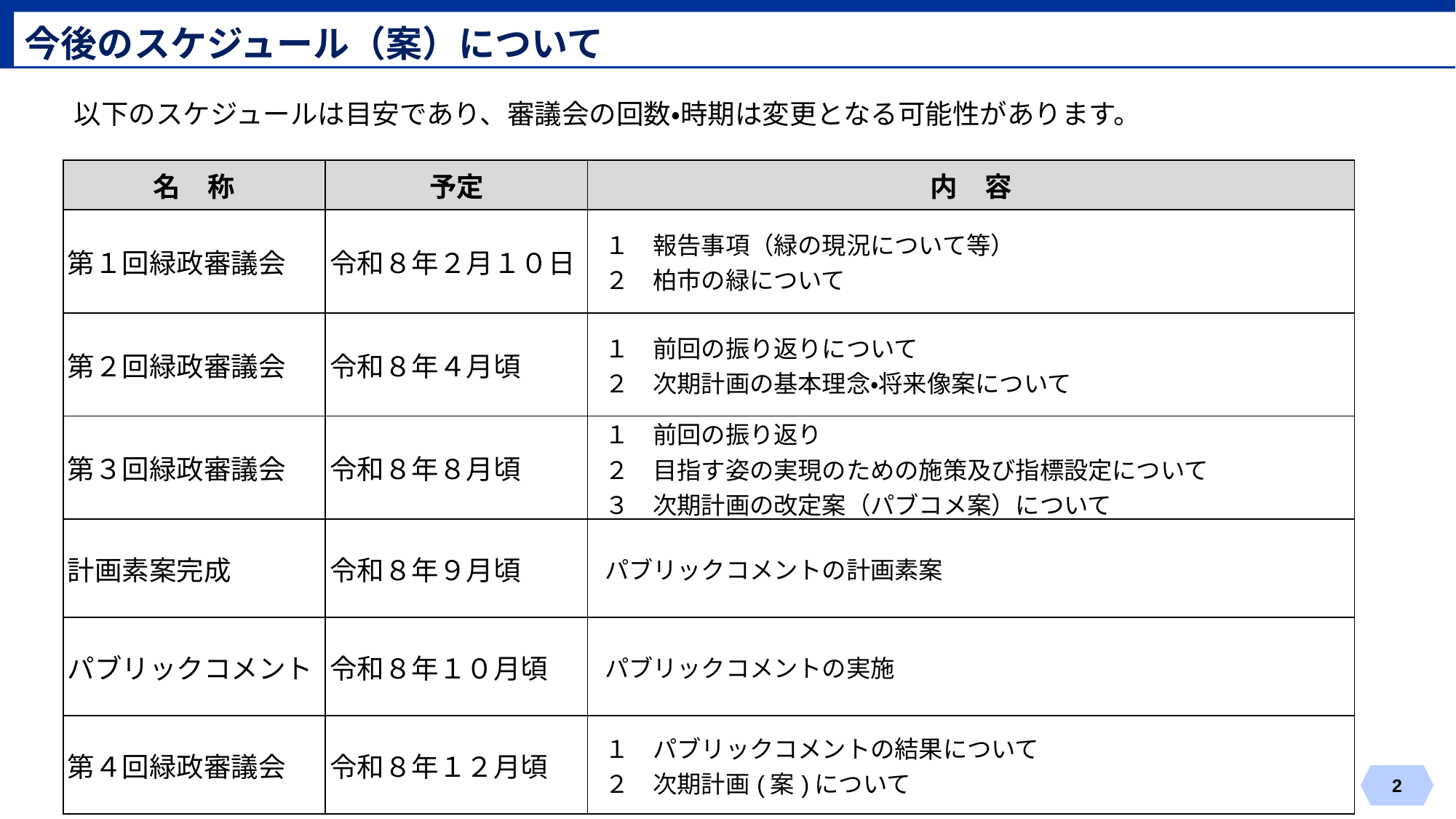

今後のスケジュール（案）について
以下のスケジュールは目安であり、審議会の回数・時期は変更となる可能性があります。
| 名　称 | 予定 | 内　容 |
| --- | --- | --- |
| 第１回緑政審議会 | 令和８年２月１０日 | １　報告事項（緑の現況について等） ２　柏市の緑について |
| 第２回緑政審議会 | 令和８年４月頃 | １　前回の振り返りについて ２　次期計画の基本理念・将来像案について |
| 第３回緑政審議会 | 令和８年８月頃 | １　前回の振り返り ２　目指す姿の実現のための施策及び指標設定について ３　次期計画の改定案（パブコメ案）について |
| 計画素案完成 | 令和８年９月頃 | パブリックコメントの計画素案 |
| パブリックコメント | 令和８年１０月頃 | パブリックコメントの実施 |
| 第４回緑政審議会 | 令和８年１２月頃 | １　パブリックコメントの結果について ２　次期計画(案)について |
2